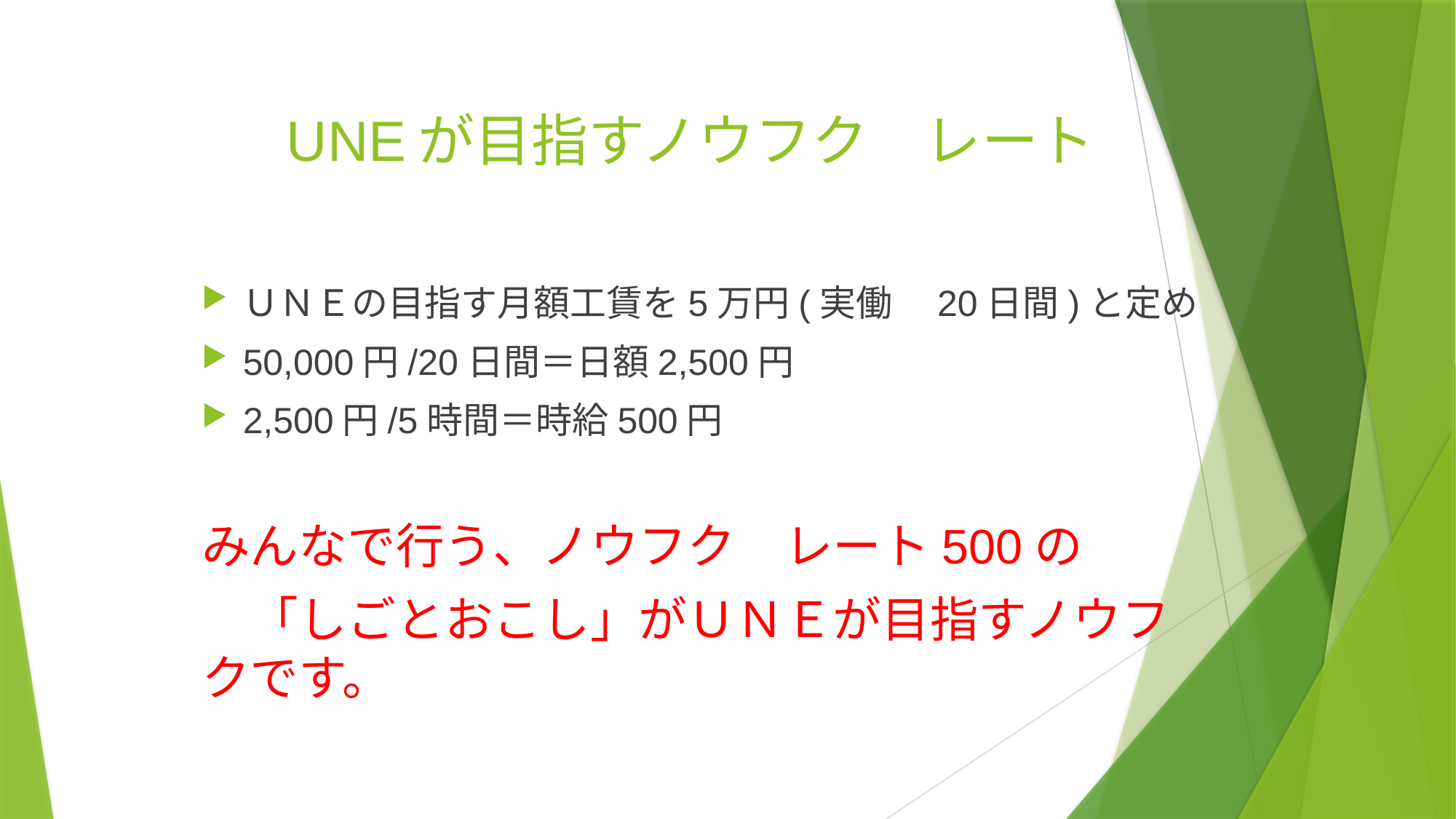

# UNEが目指すノウフク　レート
ＵＮＥの目指す月額工賃を5万円(実働　20日間)と定め
50,000円/20日間＝日額2,500円
2,500円/5時間＝時給500円

みんなで行う、ノウフク　レート500の
　「しごとおこし」がＵＮＥが目指すノウフクです。